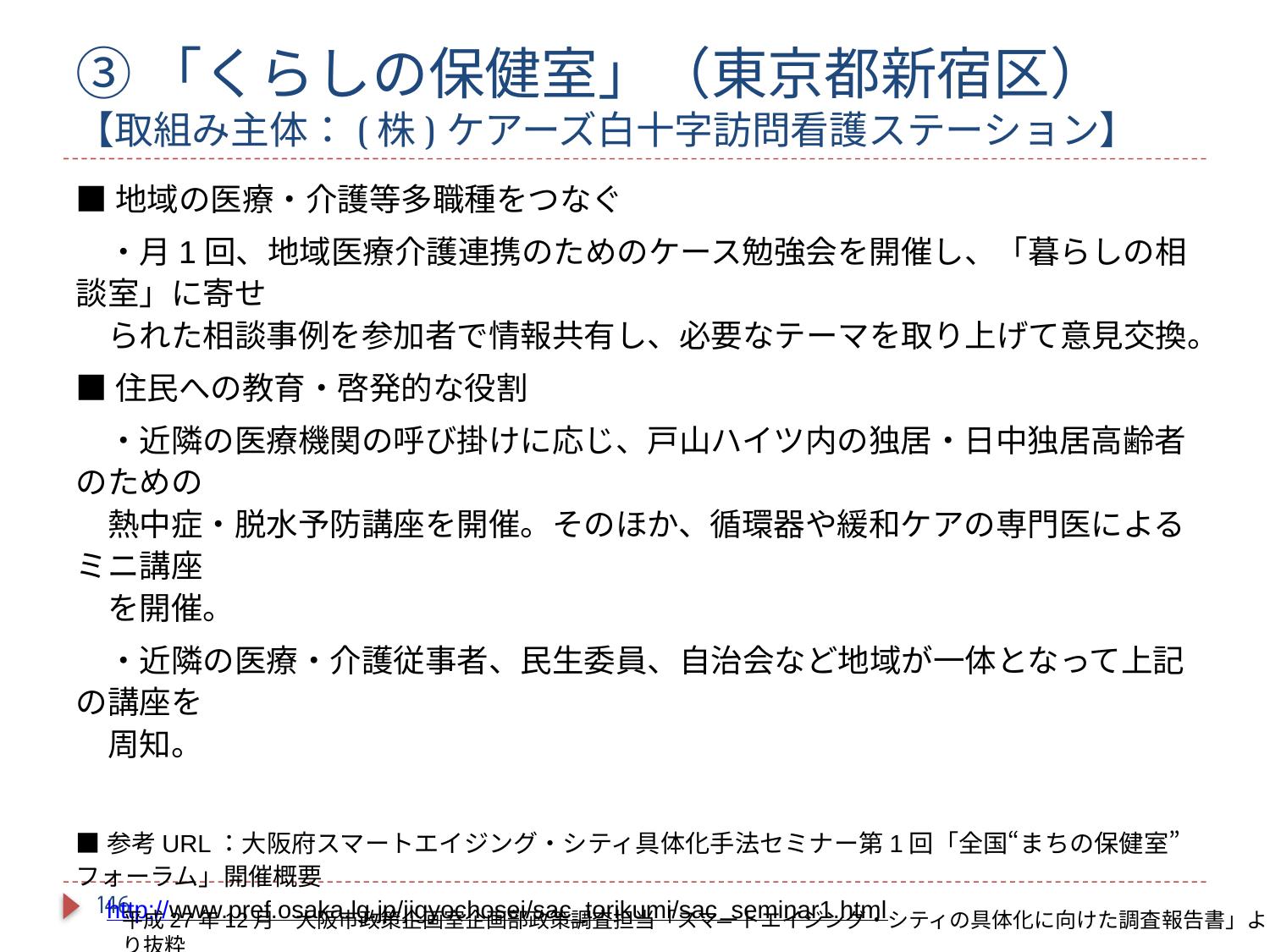

# ③「くらしの保健室」（東京都新宿区） 【取組み主体：(株)ケアーズ白十字訪問看護ステーション】
■地域の医療・介護等多職種をつなぐ
　・月1回、地域医療介護連携のためのケース勉強会を開催し、「暮らしの相談室」に寄せ
　られた相談事例を参加者で情報共有し、必要なテーマを取り上げて意見交換。
■住民への教育・啓発的な役割
　・近隣の医療機関の呼び掛けに応じ、戸山ハイツ内の独居・日中独居高齢者のための
　熱中症・脱水予防講座を開催。そのほか、循環器や緩和ケアの専門医によるミニ講座
　を開催。
　・近隣の医療・介護従事者、民生委員、自治会など地域が一体となって上記の講座を
　周知。

■参考URL：大阪府スマートエイジング・シティ具体化手法セミナー第1回「全国“まちの保健室”フォーラム」開催概要
　http://www.pref.osaka.lg.jp/jigyochosei/sac_torikumi/sac_seminar1.html
146
平成27年12月　大阪市政策企画室企画部政策調査担当「スマートエイジング・シティの具体化に向けた調査報告書」より抜粋